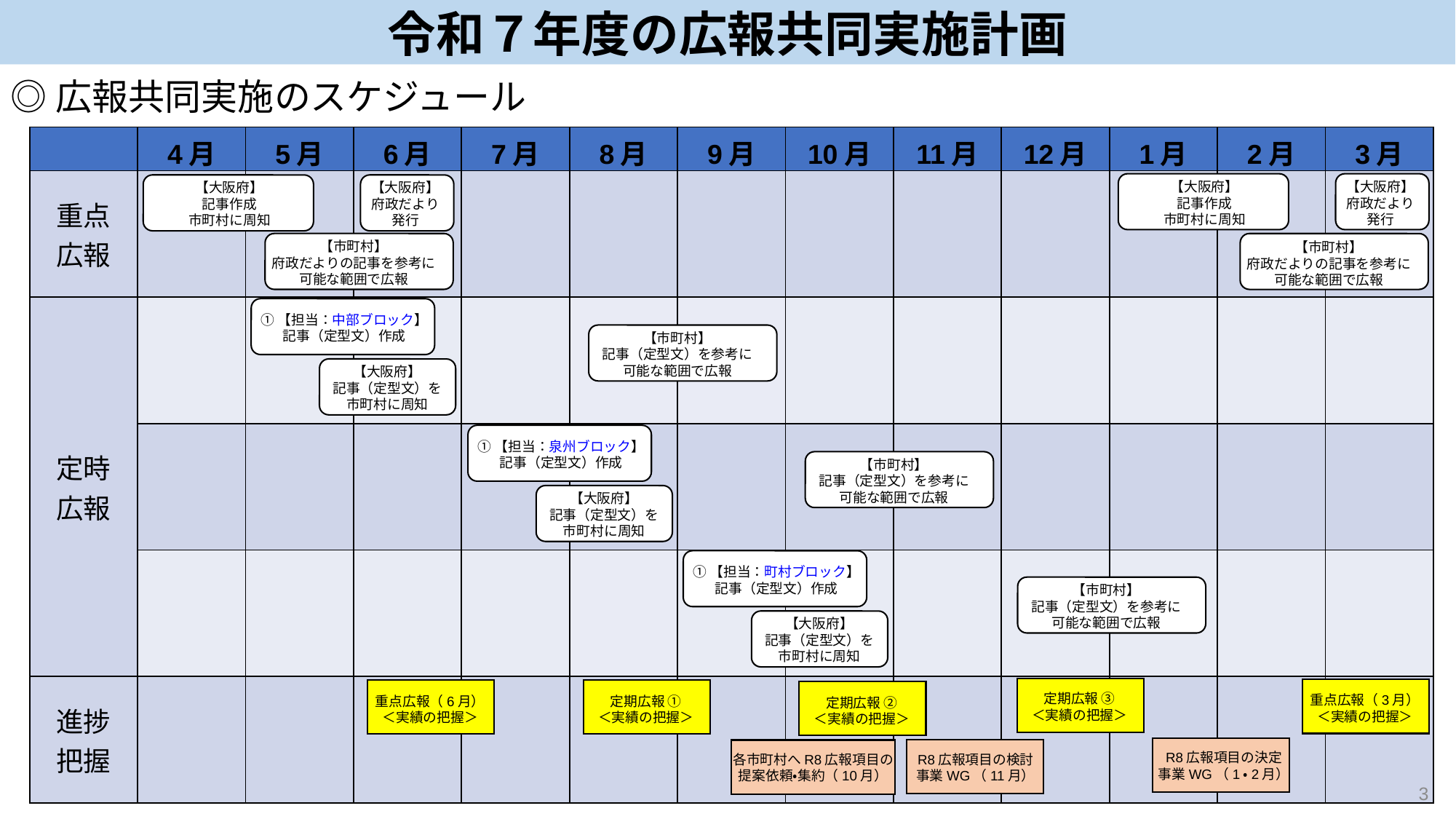

令和７年度の広報共同実施計画
◎広報共同実施のスケジュール
|  | 4月 | 5月 | 6月 | 7月 | 8月 | 9月 | 10月 | 11月 | 12月 | 1月 | 2月 | 3月 |
| --- | --- | --- | --- | --- | --- | --- | --- | --- | --- | --- | --- | --- |
| 重点 広報 |  |  |  |  |  |  |  |  |  |  |  |  |
| 定時 広報 |  |  |  |  |  |  |  |  |  |  |  |  |
|  |  |  |  |  |  |  |  |  |  |  |  |  |
|  |  |  |  |  |  |  |  |  |  |  |  |  |
| 進捗 把握 |  |  |  |  |  |  |  |  |  |  |  |  |

【大阪府】
記事作成
市町村に周知

【大阪府】
府政だより
発行

【大阪府】
記事作成
市町村に周知

【大阪府】
府政だより
発行

【市町村】
府政だよりの記事を参考に
可能な範囲で広報

【市町村】
府政だよりの記事を参考に
可能な範囲で広報

①【担当：中部ブロック】
記事（定型文）作成

【市町村】
記事（定型文）を参考に
可能な範囲で広報

【大阪府】
記事（定型文）を
市町村に周知

①【担当：泉州ブロック】
記事（定型文）作成

【市町村】
記事（定型文）を参考に
可能な範囲で広報

【大阪府】
記事（定型文）を
市町村に周知

①【担当：町村ブロック】
記事（定型文）作成

【市町村】
記事（定型文）を参考に
可能な範囲で広報

【大阪府】
記事（定型文）を
市町村に周知

定期広報 ③
＜実績の把握＞

重点広報（3月）
＜実績の把握＞

定期広報 ①
＜実績の把握＞

重点広報（6月）
＜実績の把握＞

定期広報 ②
＜実績の把握＞

R8広報項目の決定
事業WG（1・2月）

R8広報項目の検討
事業WG（11月）

各市町村へR8広報項目の
提案依頼・集約（10月）
3